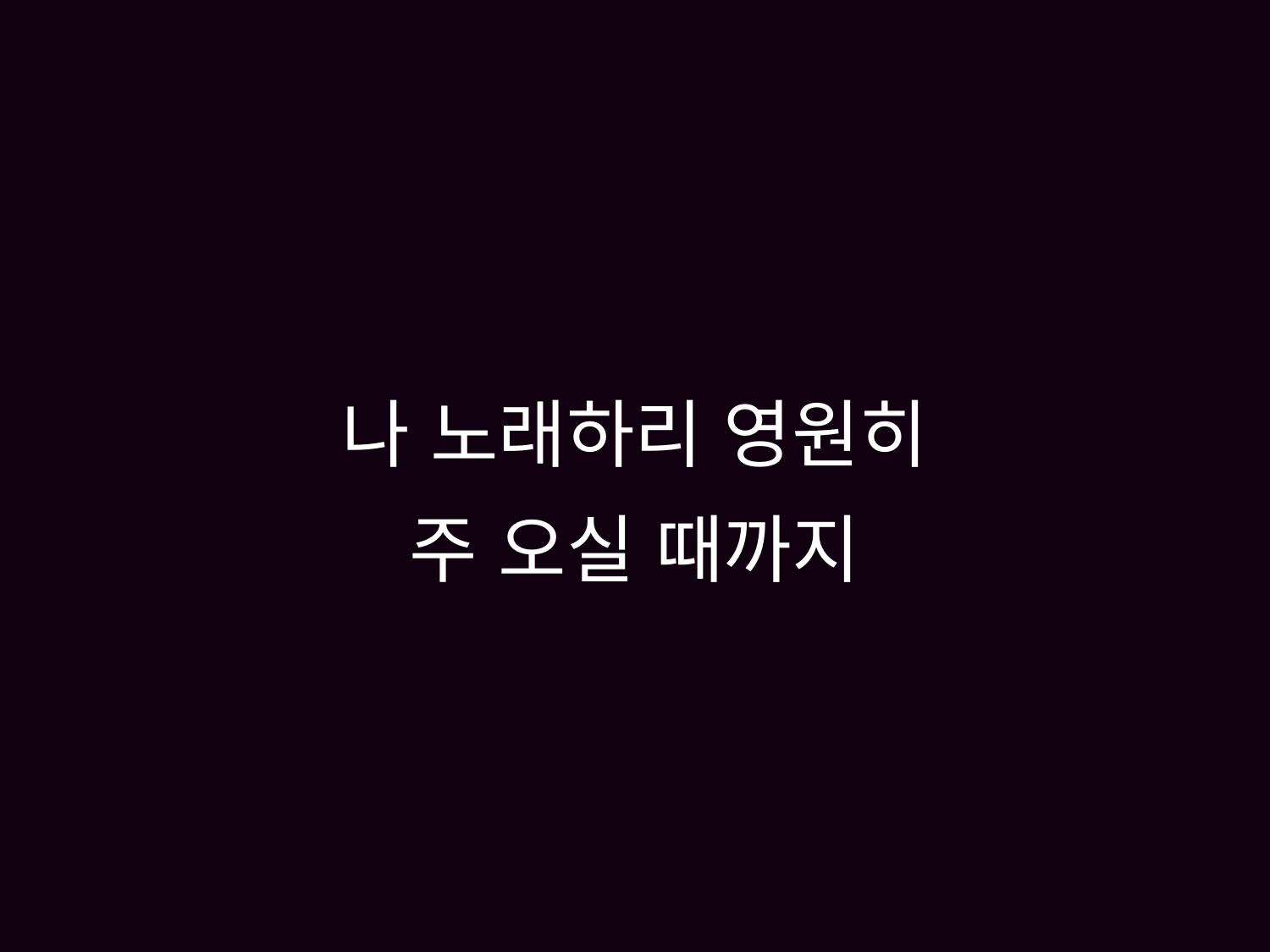

# 나 노래하리 영원히 주 오실 때까지